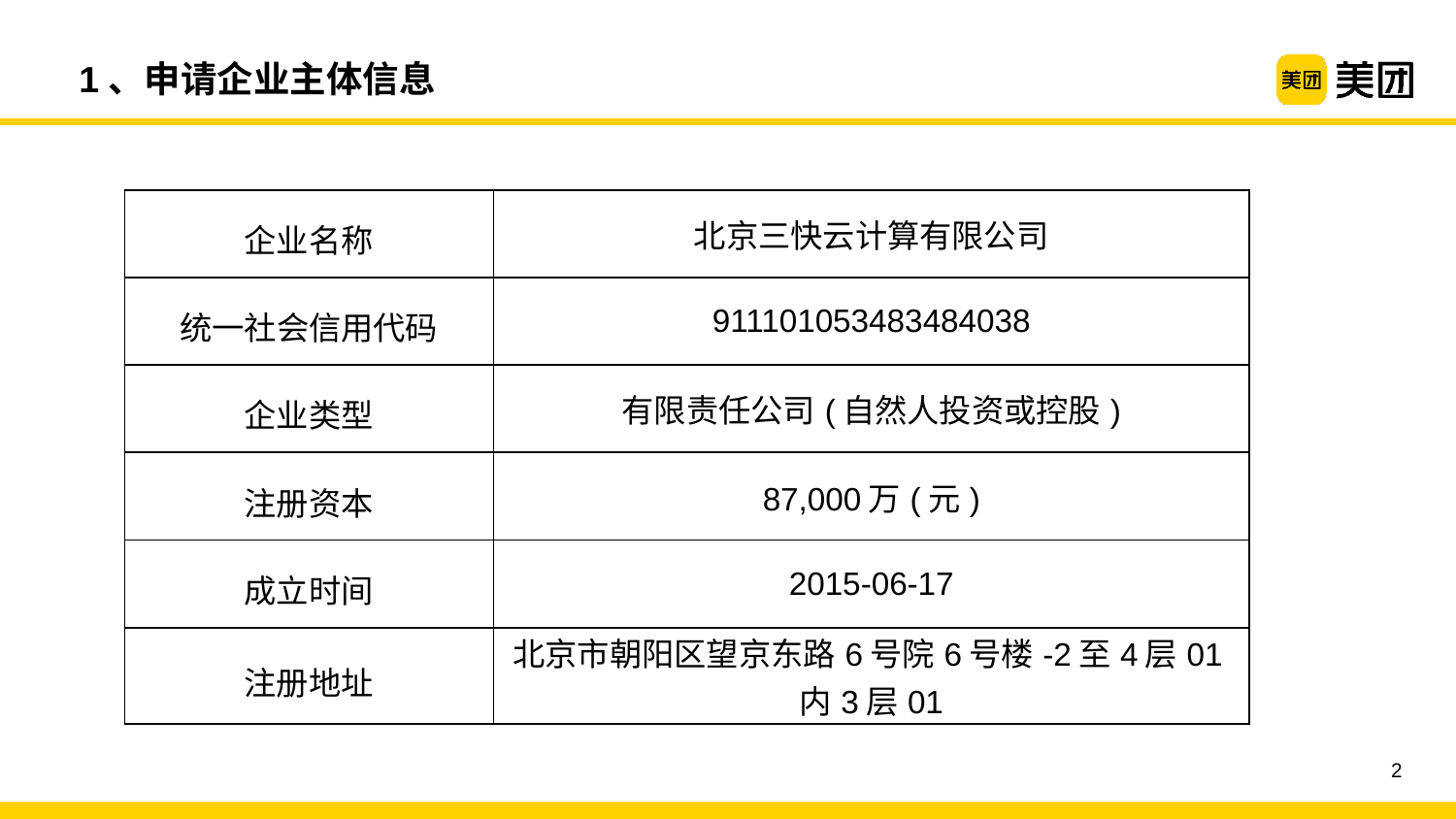

1、申请企业主体信息

| 企业名称 | 北京三快云计算有限公司 |
| --- | --- |
| 统一社会信用代码 | 911101053483484038 |
| 企业类型 | 有限责任公司(自然人投资或控股) |
| 注册资本 | 87,000万(元) |
| 成立时间 | 2015-06-17 |
| 注册地址 | 北京市朝阳区望京东路6号院6号楼-2至4层01内3层01 |